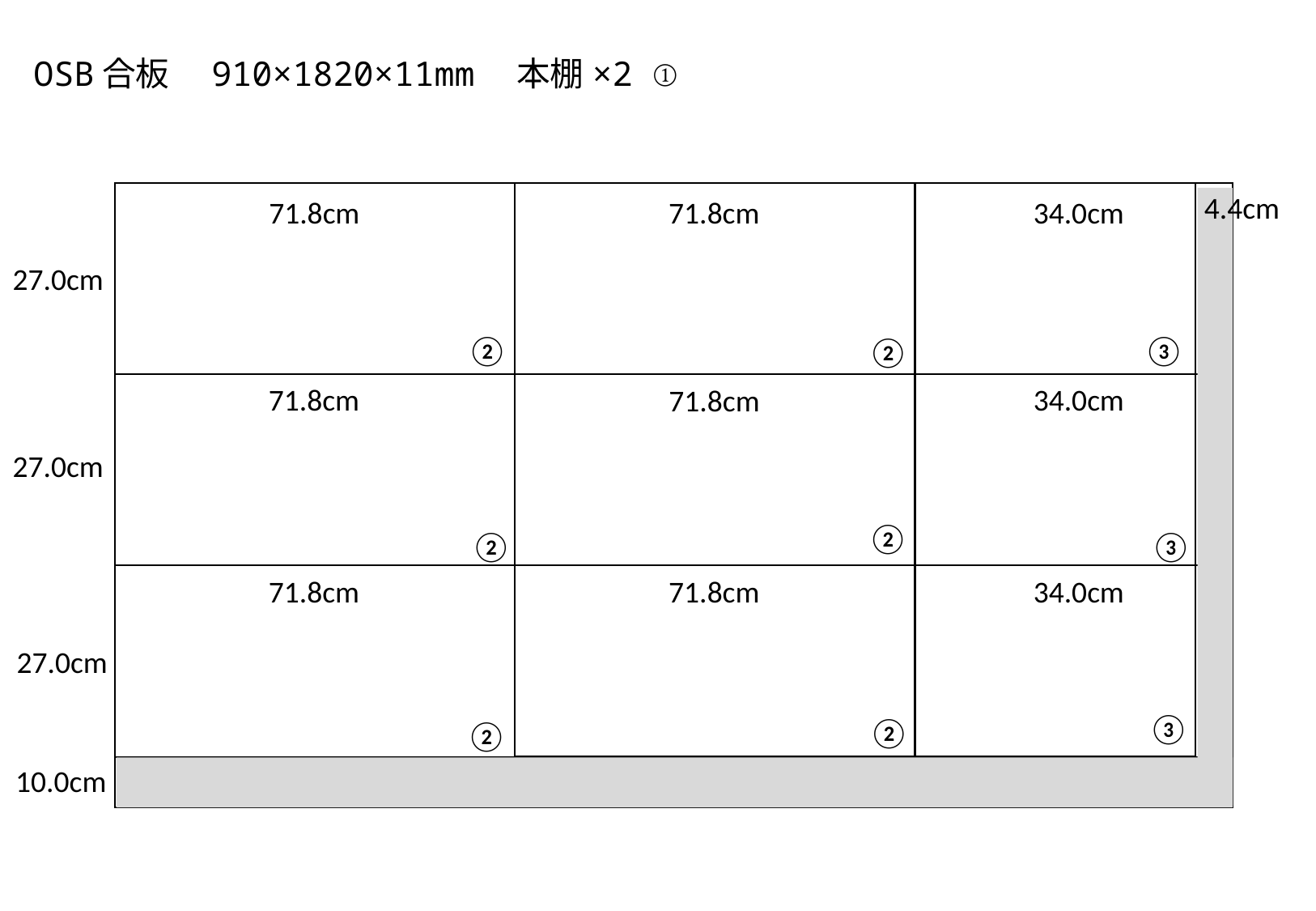

OSB合板　910×1820×11mm　本棚×2 ①
4.4cm

71.8cm
71.8cm
34.0cm

27.0cm
③
②
②
71.8cm
34.0cm

71.8cm
27.0cm
②
②
③

71.8cm
71.8cm
34.0cm
27.0cm
③
②
②
10.0cm